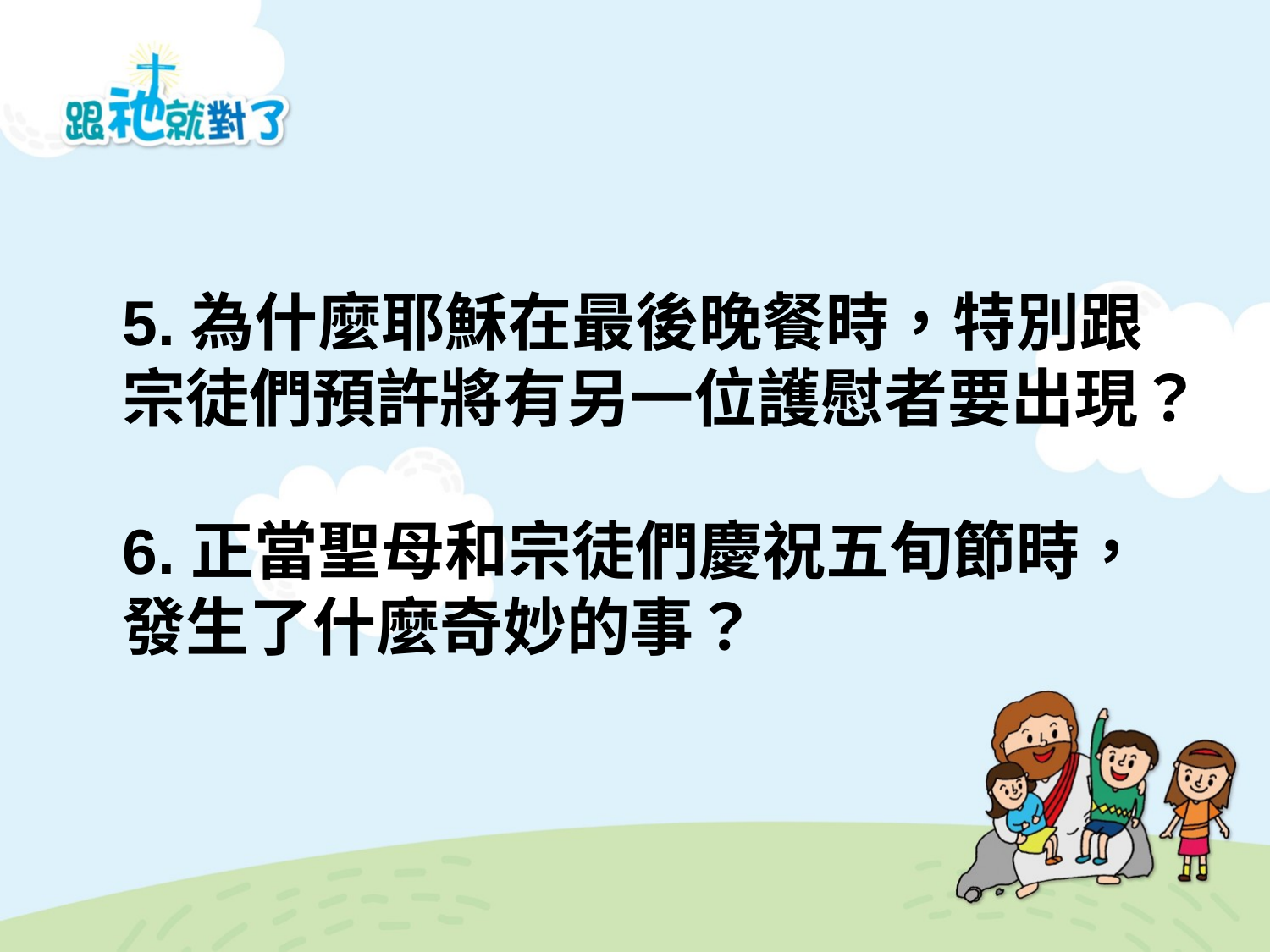

5.為什麼耶穌在最後晚餐時，特別跟宗徒們預許將有另一位護慰者要出現？

6.正當聖母和宗徒們慶祝五旬節時，發生了什麼奇妙的事？